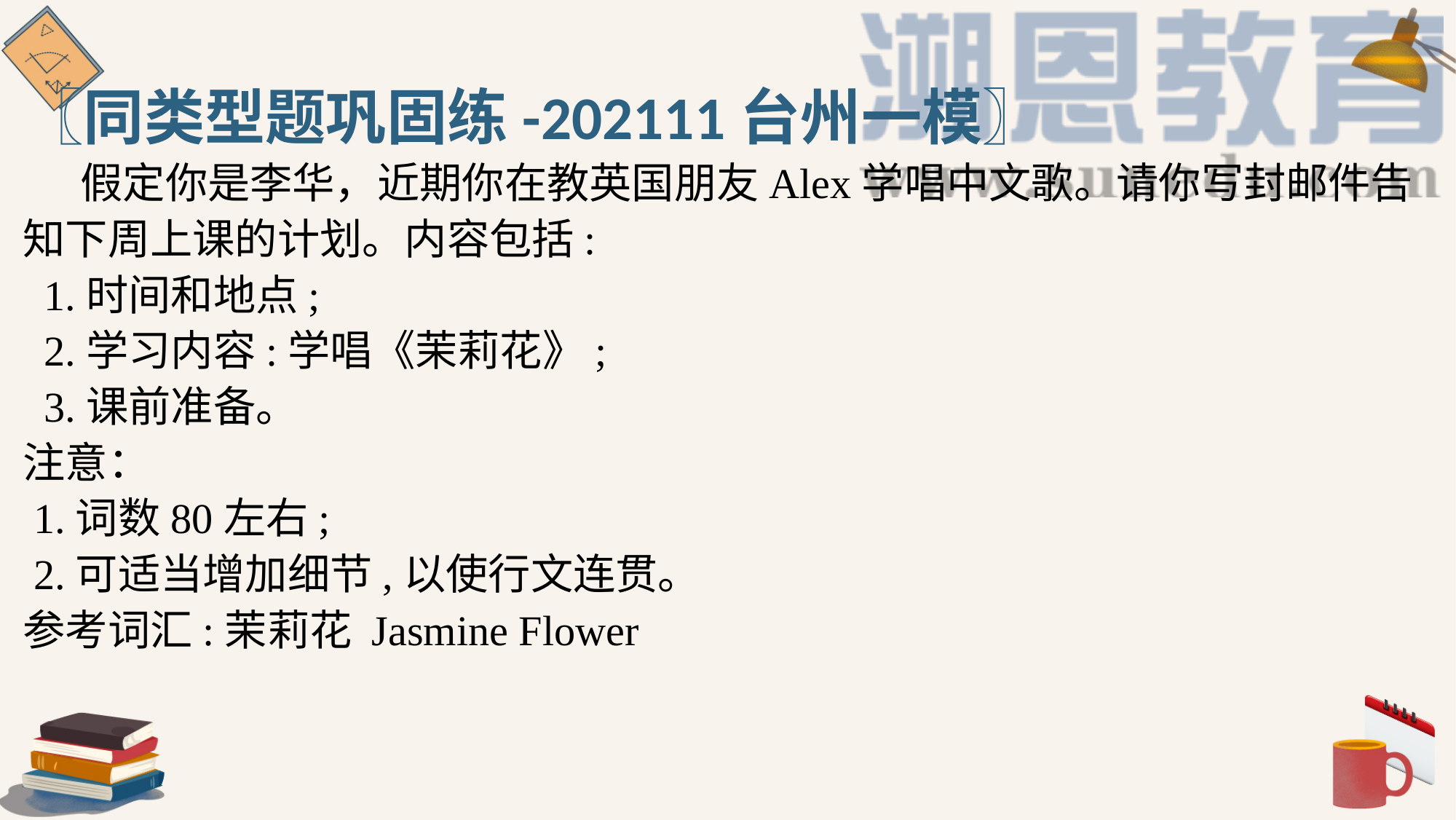

〖同类型题巩固练-202111台州一模〗
     假定你是李华，近期你在教英国朋友Alex学唱中文歌。请你写封邮件告知下周上课的计划。内容包括:
  1.时间和地点;
  2.学习内容:学唱《茉莉花》;
  3.课前准备。
注意：
 1.词数80左右;
 2.可适当增加细节,以使行文连贯。
参考词汇:茉莉花 Jasmine Flower